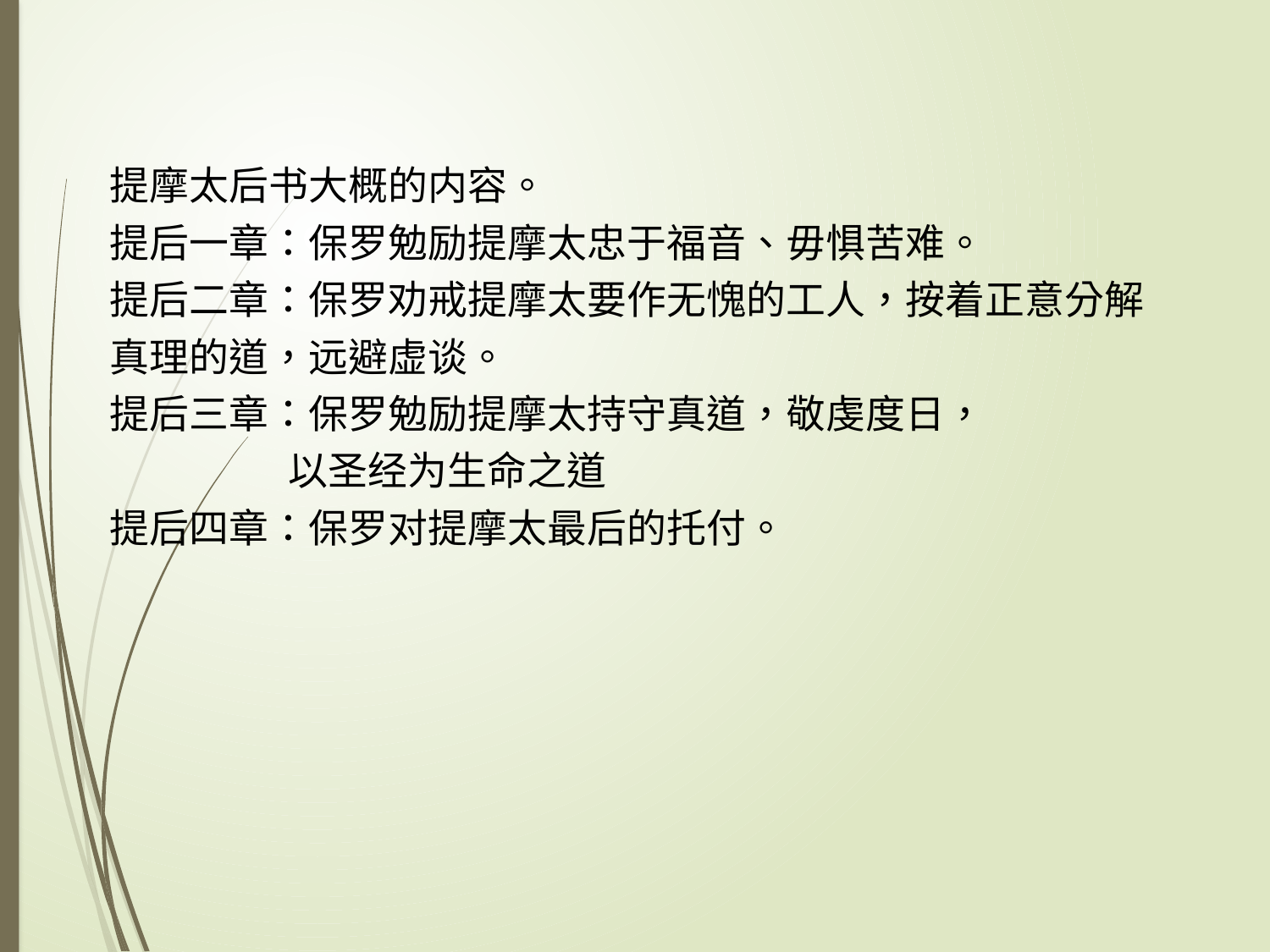

提摩太后书大概的内容。
提后一章：保罗勉励提摩太忠于福音、毋惧苦难。
提后二章：保罗劝戒提摩太要作无愧的工人，按着正意分解真理的道，远避虚谈。
提后三章：保罗勉励提摩太持守真道，敬虔度日，
                   以圣经为生命之道
提后四章：保罗对提摩太最后的托付。